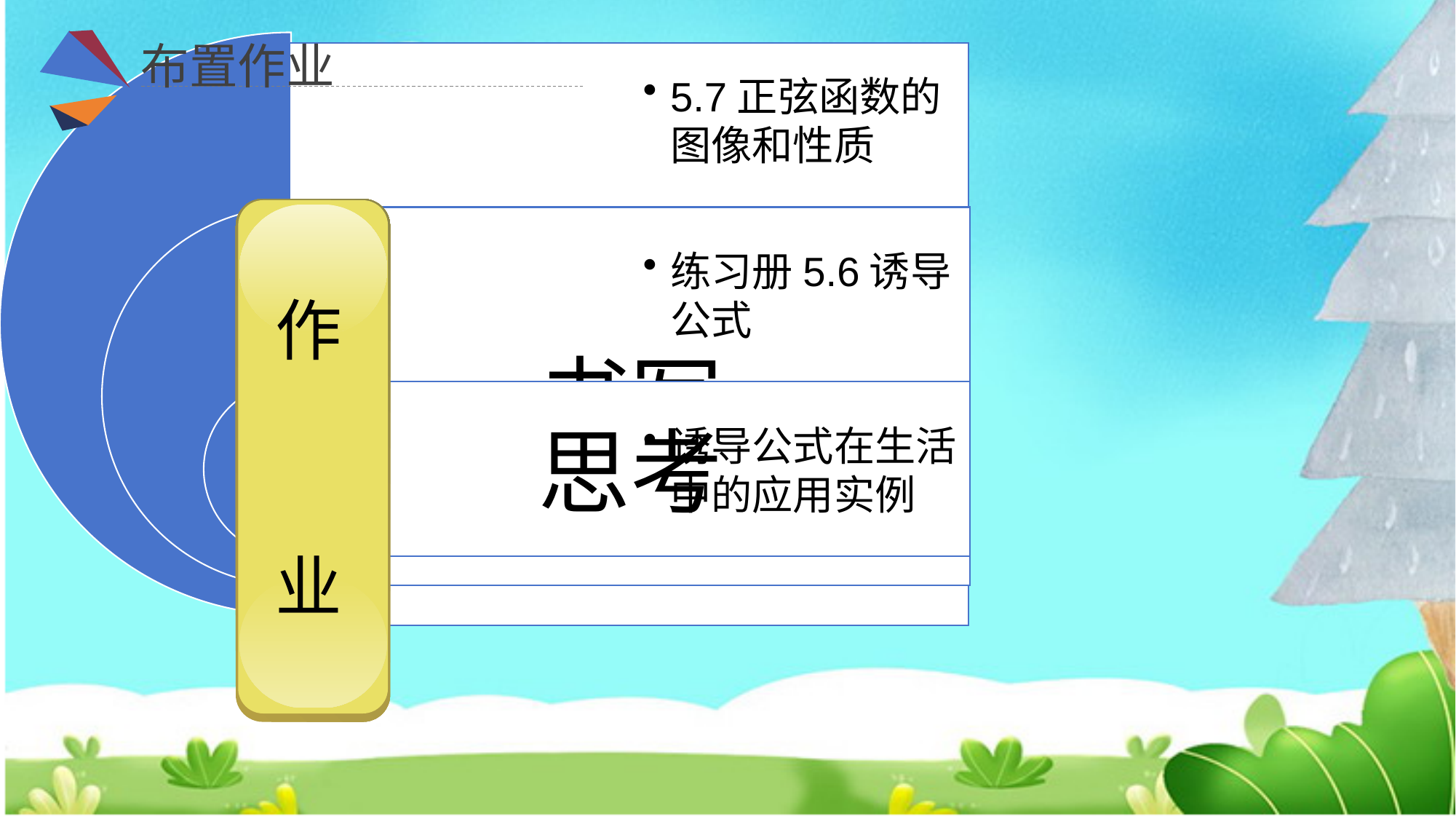

布置作业

阅读
书写
思考
5.7正弦函数的图像和性质
练习册5.6诱导公式
诱导公式在生活中的应用实例

作

业